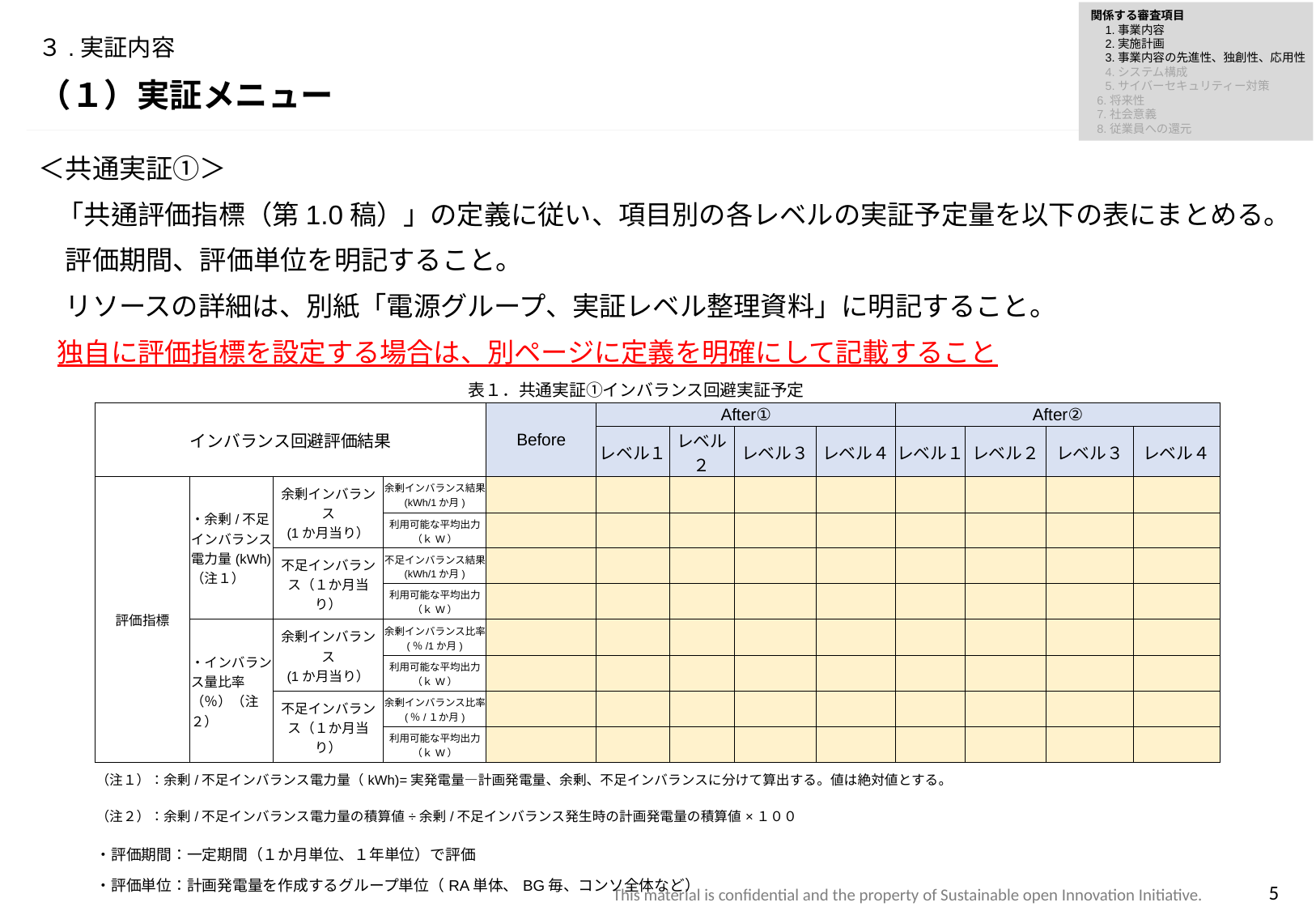

関係する審査項目
　1.事業内容
　2.実施計画
　3.事業内容の先進性、独創性、応用性
　4.システム構成
　5.サイバーセキュリティー対策
  6.将来性
  7.社会意義
  8.従業員への還元
# ３.実証内容
（１）実証メニュー
＜共通実証①＞
  「共通評価指標（第1.0稿）」の定義に従い、項目別の各レベルの実証予定量を以下の表にまとめる。
　評価期間、評価単位を明記すること。
　リソースの詳細は、別紙「電源グループ、実証レベル整理資料」に明記すること。
  独自に評価指標を設定する場合は、別ページに定義を明確にして記載すること

| 表１．共通実証①インバランス回避実証予定 |  |  |  |  | 表１．共通実証①インバランス回避実証予定 |  |  |  |  |  |  |  |
| --- | --- | --- | --- | --- | --- | --- | --- | --- | --- | --- | --- | --- |
| インバランス回避評価結果 |  |  |  | Before | After① |  |  |  | After② |  |  |  |
| インバランス回避評価結果 |  |  |  |  | レベル１ | レベル２ | レベル３ | レベル４ | レベル１ | レベル２ | レベル３ | レベル４ |
| 評価指標 | ・余剰/不足インバランス電力量(kWh) （注１） | 余剰インバランス (1か月当り） | 余剰インバランス結果 (kWh/1か月) |  |  |  |  |  |  |  |  |  |
|  |  |  | 利用可能な平均出力 （ｋW） |  |  |  |  |  |  |  |  |  |
|  |  | 不足インバランス（１か月当り） | 不足インバランス結果 (kWh/1か月) |  |  |  |  |  |  |  |  |  |
|  |  |  | 利用可能な平均出力 （ｋW） |  |  |  |  |  |  |  |  |  |
|  | ・インバランス量比率（％）（注２） | 余剰インバランス (1か月当り） | 余剰インバランス比率 (％/1か月) |  |  |  |  |  |  |  |  |  |
|  |  |  | 利用可能な平均出力 （ｋW） |  |  |  |  |  |  |  |  |  |
|  |  | 不足インバランス（１か月当り） | 余剰インバランス比率 (％/１か月) |  |  |  |  |  |  |  |  |  |
|  |  |  | 利用可能な平均出力 （ｋW） |  |  |  |  |  |  |  |  |  |
| （注１）：余剰/不足インバランス電力量（kWh)=実発電量―計画発電量、余剰、不足インバランスに分けて算出する。値は絶対値とする。 |  |  |  |  |  |  |  |  |  |  |  |  |
| （注２）：余剰/不足インバランス電力量の積算値÷余剰/不足インバランス発生時の計画発電量の積算値×１００ |  |  |  |  |  |  |  |  |  |  |  |  |
| ・評価期間：一定期間（１か月単位、１年単位）で評価 |  |  |  |  |  |  |  |  |  |  |  |  |
| ・評価単位：計画発電量を作成するグループ単位（RA単体、BG毎、コンソ全体など） |  |  |  |  |  |  |  |  |  |  |  |  |